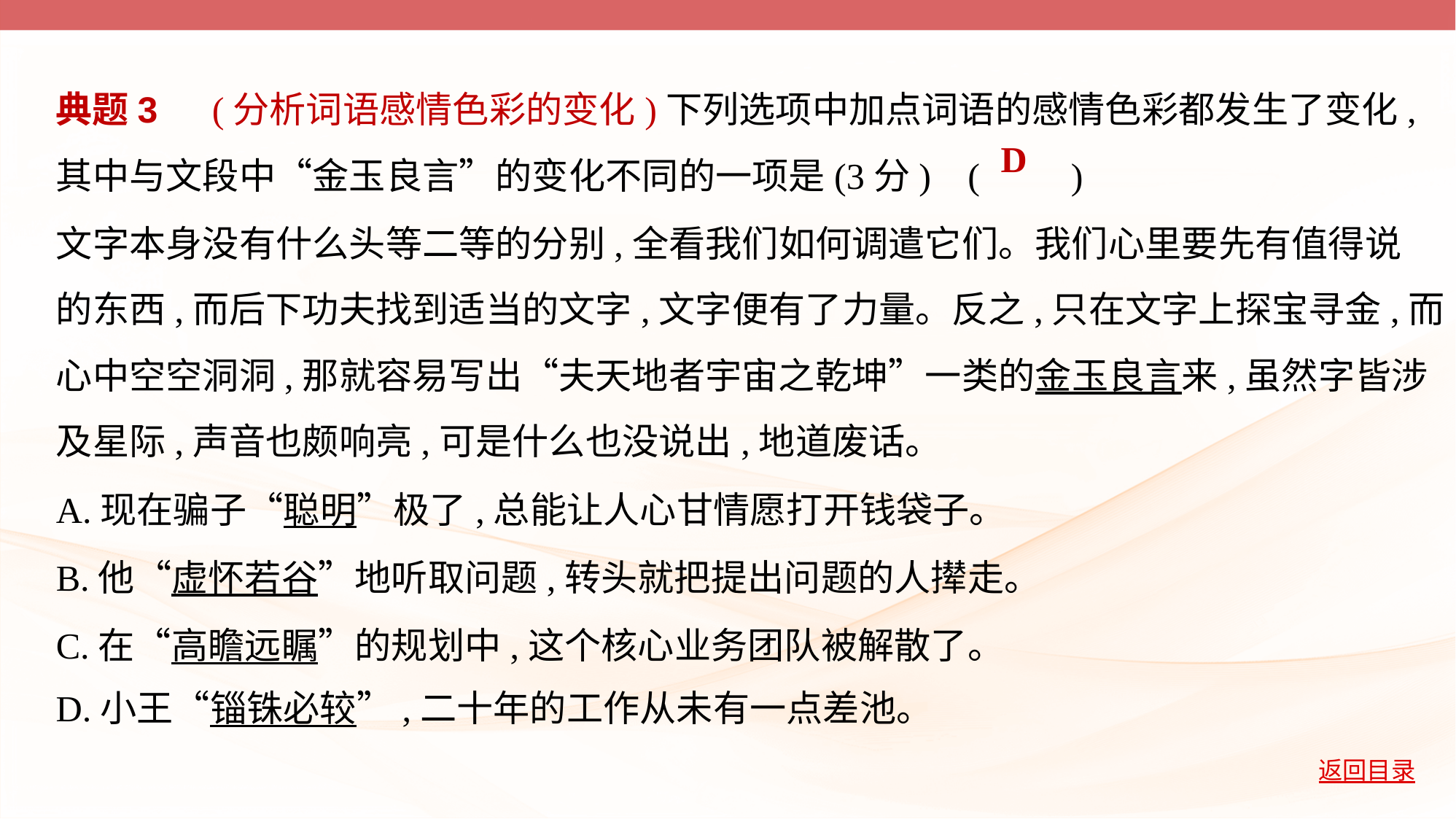

典题3　(分析词语感情色彩的变化)下列选项中加点词语的感情色彩都发生了变化,
其中与文段中“金玉良言”的变化不同的一项是(3分) (          )
文字本身没有什么头等二等的分别,全看我们如何调遣它们。我们心里要先有值得说
的东西,而后下功夫找到适当的文字,文字便有了力量。反之,只在文字上探宝寻金,而
心中空空洞洞,那就容易写出“夫天地者宇宙之乾坤”一类的金玉良言来,虽然字皆涉
及星际,声音也颇响亮,可是什么也没说出,地道废话。
A.现在骗子“聪明”极了,总能让人心甘情愿打开钱袋子。
B.他“虚怀若谷”地听取问题,转头就把提出问题的人撵走。
C.在“高瞻远瞩”的规划中,这个核心业务团队被解散了。
D
D.小王“锱铢必较”,二十年的工作从未有一点差池。